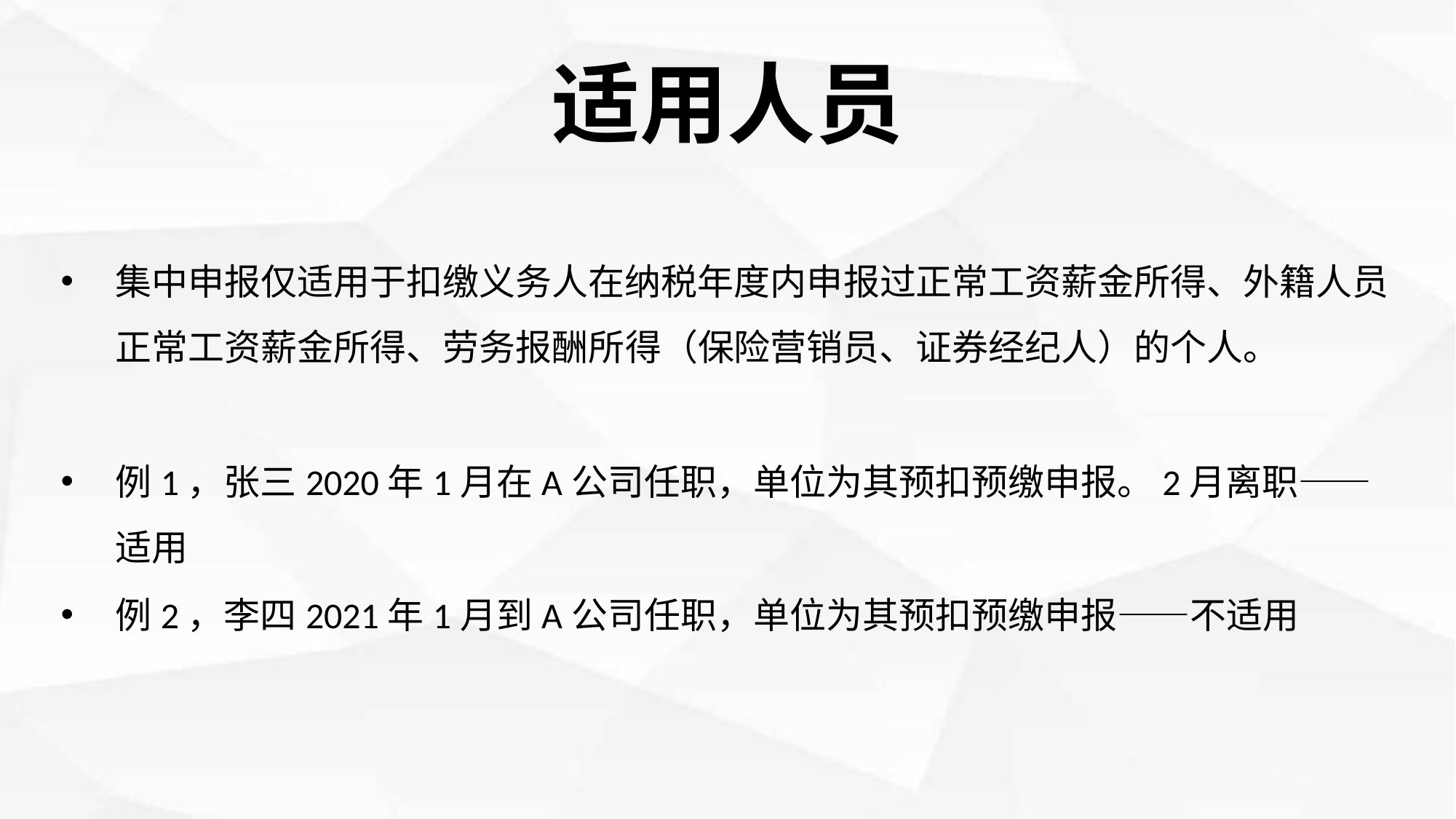

# 适用人员
集中申报仅适用于扣缴义务人在纳税年度内申报过正常工资薪金所得、外籍人员正常工资薪金所得、劳务报酬所得（保险营销员、证券经纪人）的个人。

例1，张三2020年1月在A公司任职，单位为其预扣预缴申报。2月离职——适用
例2，李四2021年1月到A公司任职，单位为其预扣预缴申报——不适用